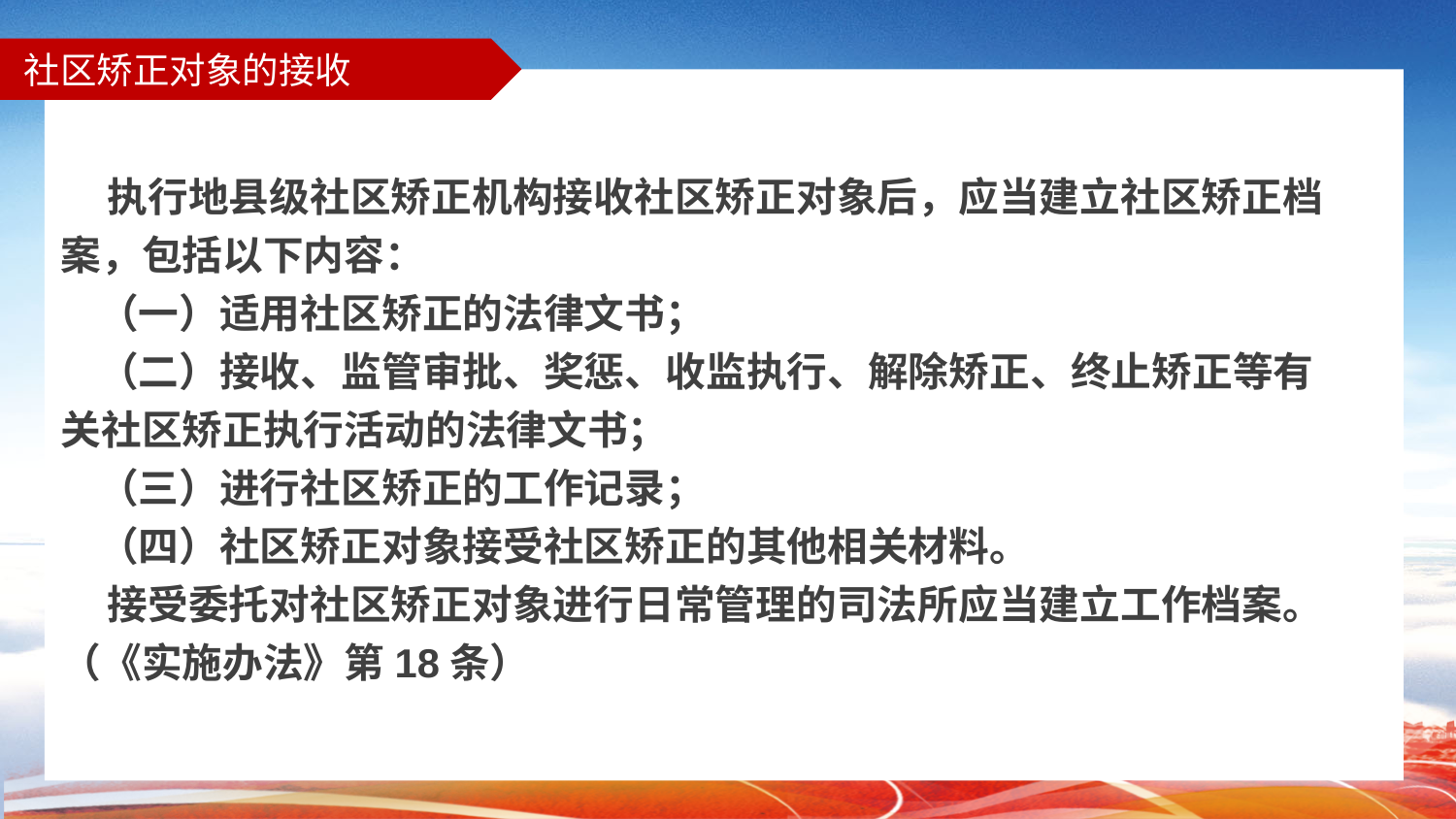

# 社区矫正对象的接收
    执行地县级社区矫正机构接收社区矫正对象后，应当建立社区矫正档案，包括以下内容：
   （一）适用社区矫正的法律文书；
   （二）接收、监管审批、奖惩、收监执行、解除矫正、终止矫正等有关社区矫正执行活动的法律文书；
   （三）进行社区矫正的工作记录；
   （四）社区矫正对象接受社区矫正的其他相关材料。
    接受委托对社区矫正对象进行日常管理的司法所应当建立工作档案。 （《实施办法》第18条）